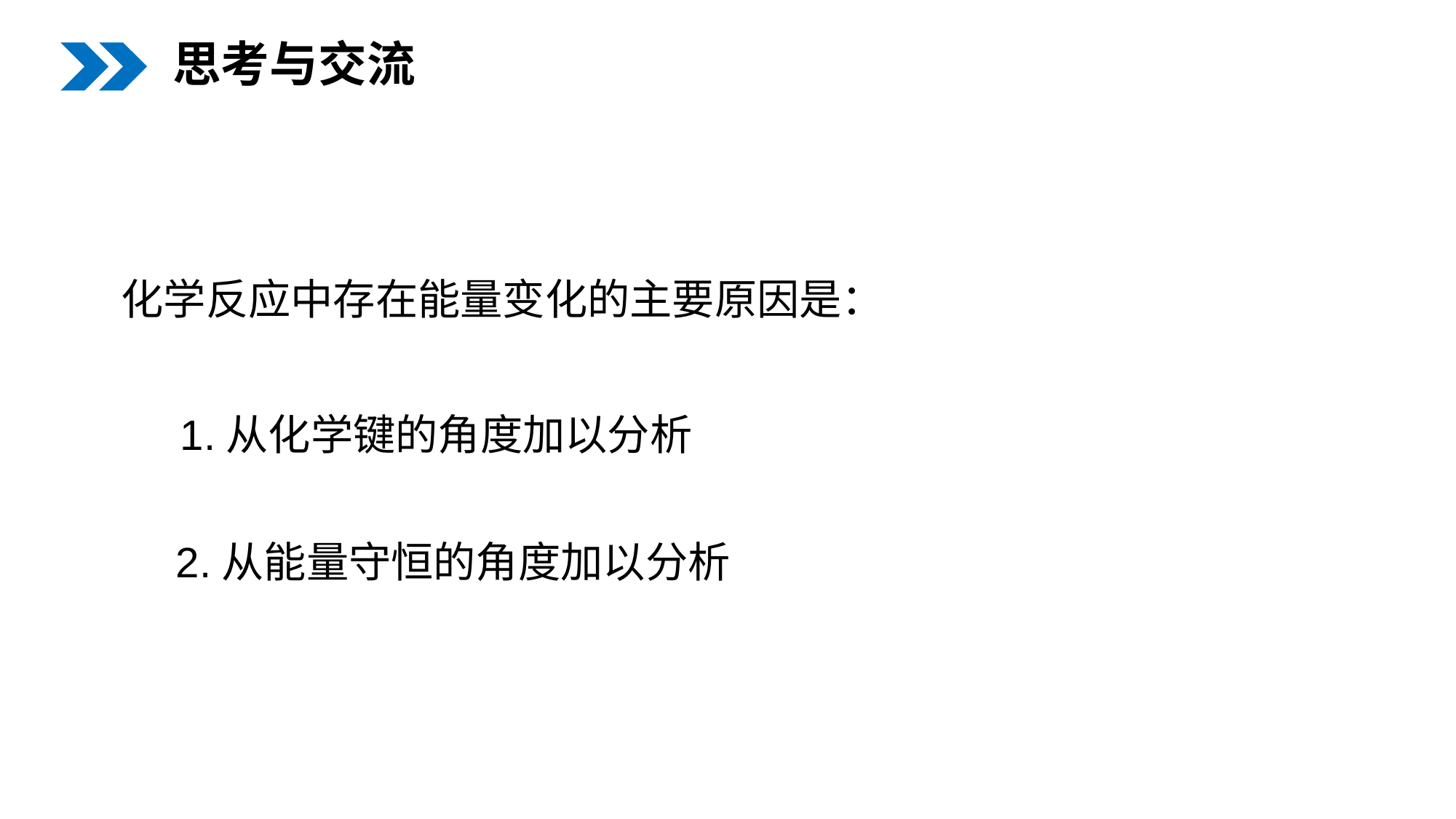

思考与交流
化学反应中存在能量变化的主要原因是：
     1.从化学键的角度加以分析
2.从能量守恒的角度加以分析